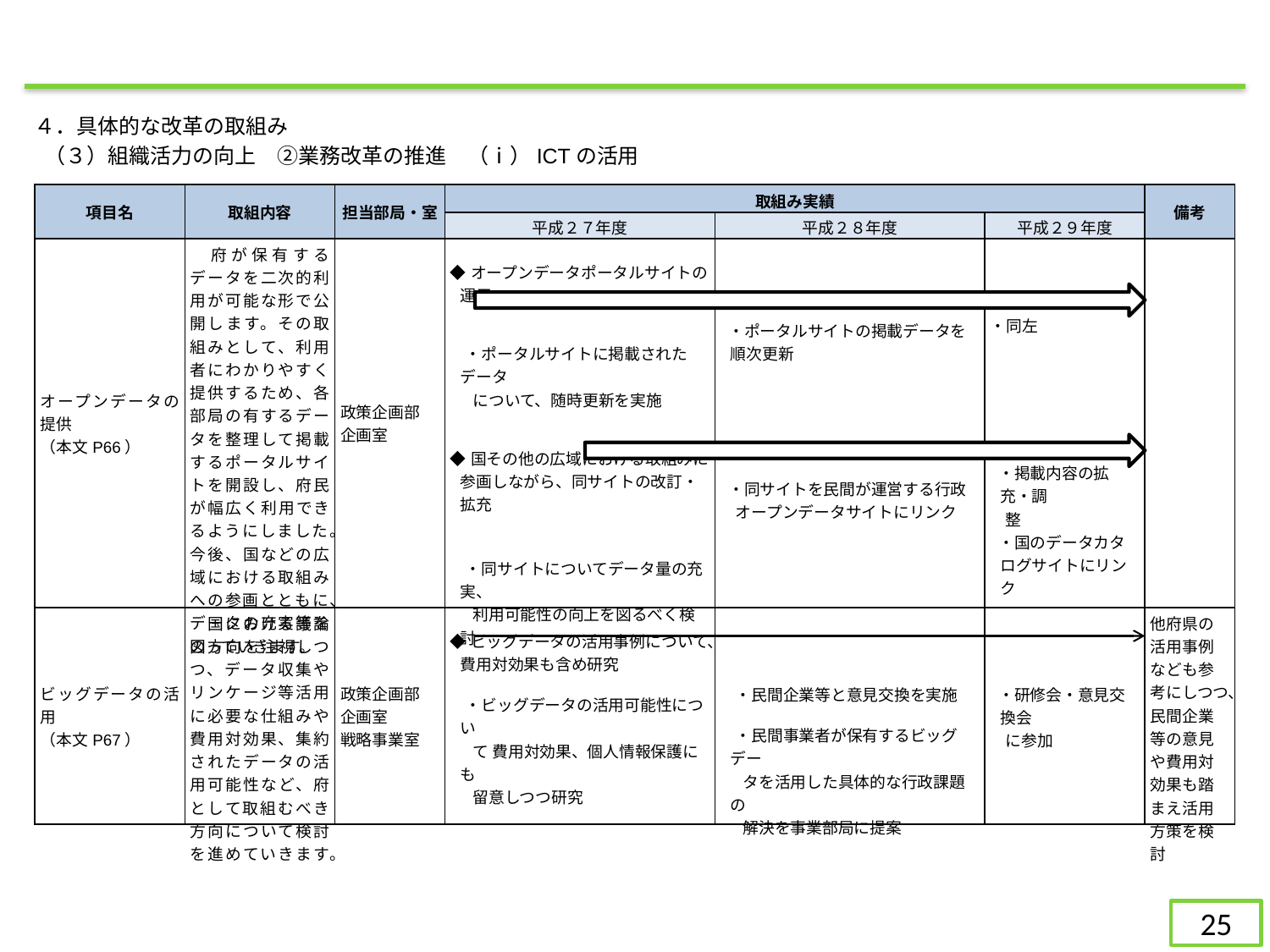

４．具体的な改革の取組み
（３）組織活力の向上　②業務改革の推進　（ⅰ）ICTの活用
| 項目名 | 取組内容 | 担当部局・室 | 取組み実績 |  |  | 備考 |
| --- | --- | --- | --- | --- | --- | --- |
|  |  |  | 平成２７年度 | 平成２８年度 | 平成２９年度 |  |
| オープンデータの提供 （本文P66） | 府が保有するデータを二次的利用が可能な形で公開します。その取組みとして、利用者にわかりやすく提供するため、各部局の有するデータを整理して掲載するポータルサイトを開設し、府民が幅広く利用できるようにしました。今後、国などの広域における取組みへの参画とともに、データの充実等を図っていきます。 | 政策企画部 企画室 | ◆オープンデータポータルサイトの運用 ・ポータルサイトに掲載されたデータ について、随時更新を実施 ◆国その他の広域における取組みに参画しながら、同サイトの改訂・拡充 　 ・同サイトについてデータ量の充実、 利用可能性の向上を図るべく検討 | ・ポータルサイトの掲載データを順次更新 　 ・同サイトを民間が運営する行政 オープンデータサイトにリンク | ・同左 ・掲載内容の拡充・調 整 ・国のデータカタログサイトにリンク |  |
| ビッグデータの活用 （本文P67） | 国における議論の方向を注視しつつ、データ収集やリンケージ等活用に必要な仕組みや費用対効果、集約されたデータの活用可能性など、府として取組むべき方向について検討を進めていきます。 | 政策企画部 企画室 戦略事業室 | ◆ビッグデータの活用事例について、費用対効果も含め研究 ・ビッグデータの活用可能性につい て 費用対効果、個人情報保護にも 留意しつつ研究 | ・民間企業等と意見交換を実施 ・民間事業者が保有するビッグデー タを活用した具体的な行政課題の 解決を事業部局に提案 | ・研修会・意見交換会 に参加 | 他府県の活用事例なども参考にしつつ、民間企業等の意見や費用対効果も踏まえ活用方策を検討 |

25